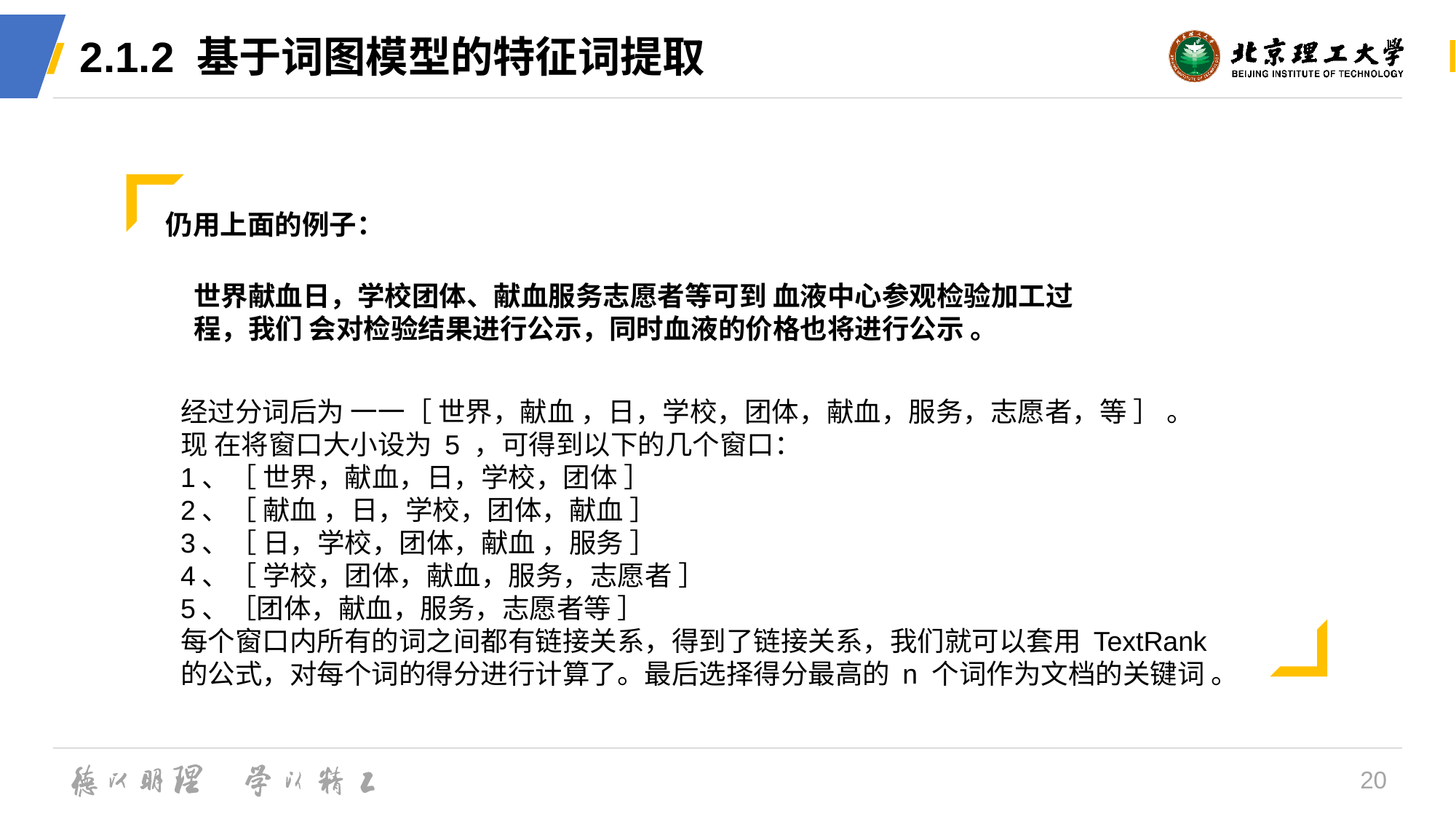

# 2.1.2 基于词图模型的特征词提取

仍用上面的例子：

世界献血日，学校团体、献血服务志愿者等可到 血液中心参观检验加工过程，我们 会对检验结果进行公示，同时血液的价格也将进行公示 。
经过分词后为 一一［ 世界，献血 ，日，学校，团体，献血，服务，志愿者，等 ］ 。 现 在将窗口大小设为 5 ，可得到以下的几个窗口：
1、［ 世界，献血，日，学校，团体 ］
2、［ 献血 ，日，学校，团体，献血 ］
3、［ 日，学校，团体，献血 ，服务 ］
4、［ 学校，团体，献血，服务，志愿者 ］
5、［团体，献血，服务，志愿者等 ］
每个窗口内所有的词之间都有链接关系，得到了链接关系，我们就可以套用 TextRank 的公式，对每个词的得分进行计算了。最后选择得分最高的 n 个词作为文档的关键词 。